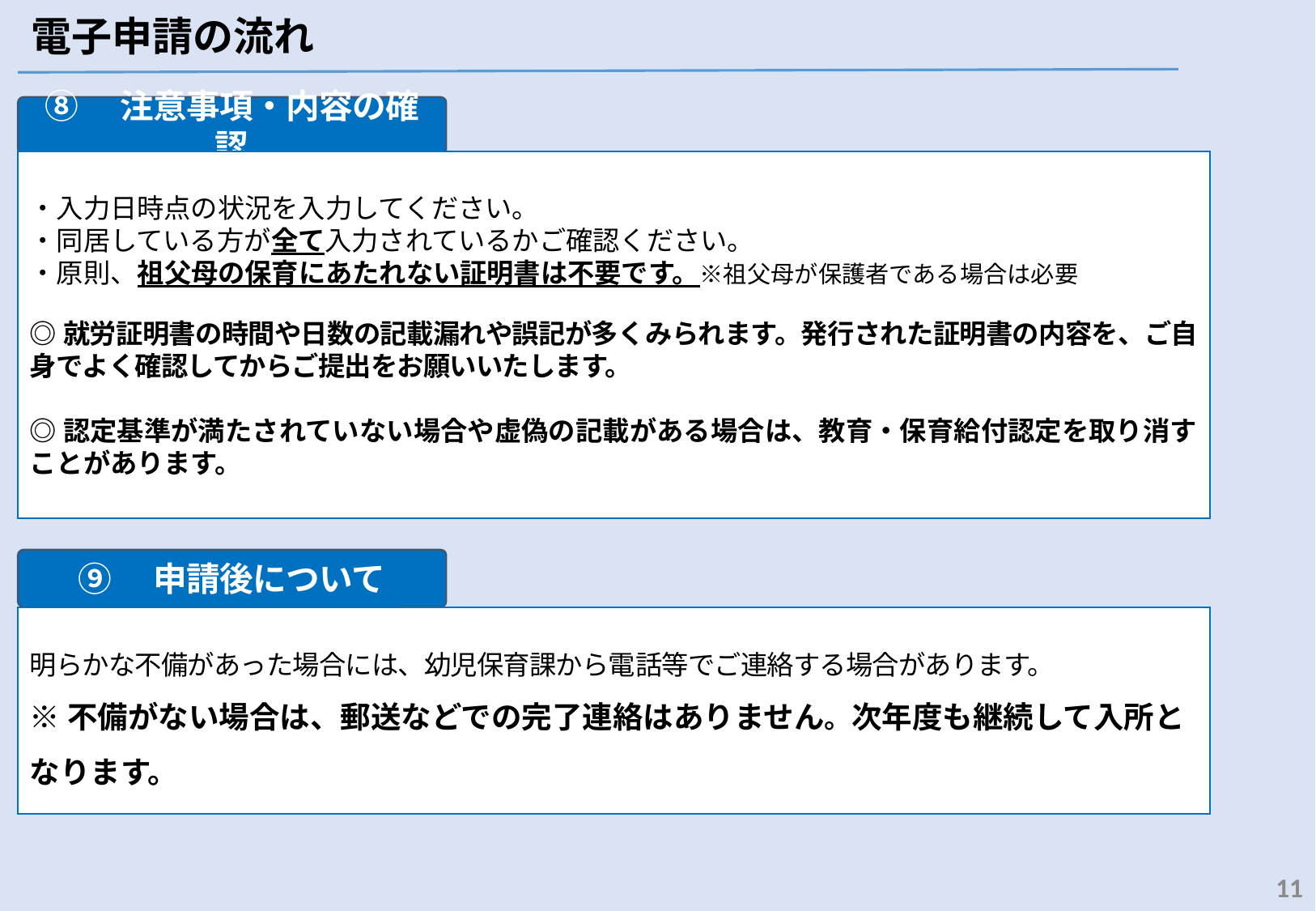

電子申請の流れ
⑧　注意事項・内容の確認
・入力日時点の状況を入力してください。
・同居している方が全て入力されているかご確認ください。
・原則、祖父母の保育にあたれない証明書は不要です。※祖父母が保護者である場合は必要

◎就労証明書の時間や日数の記載漏れや誤記が多くみられます。発行された証明書の内容を、ご自身でよく確認してからご提出をお願いいたします。

◎認定基準が満たされていない場合や虚偽の記載がある場合は、教育・保育給付認定を取り消すことがあります。
⑨　申請後について
明らかな不備があった場合には、幼児保育課から電話等でご連絡する場合があります。
※不備がない場合は、郵送などでの完了連絡はありません。次年度も継続して入所となります。
11